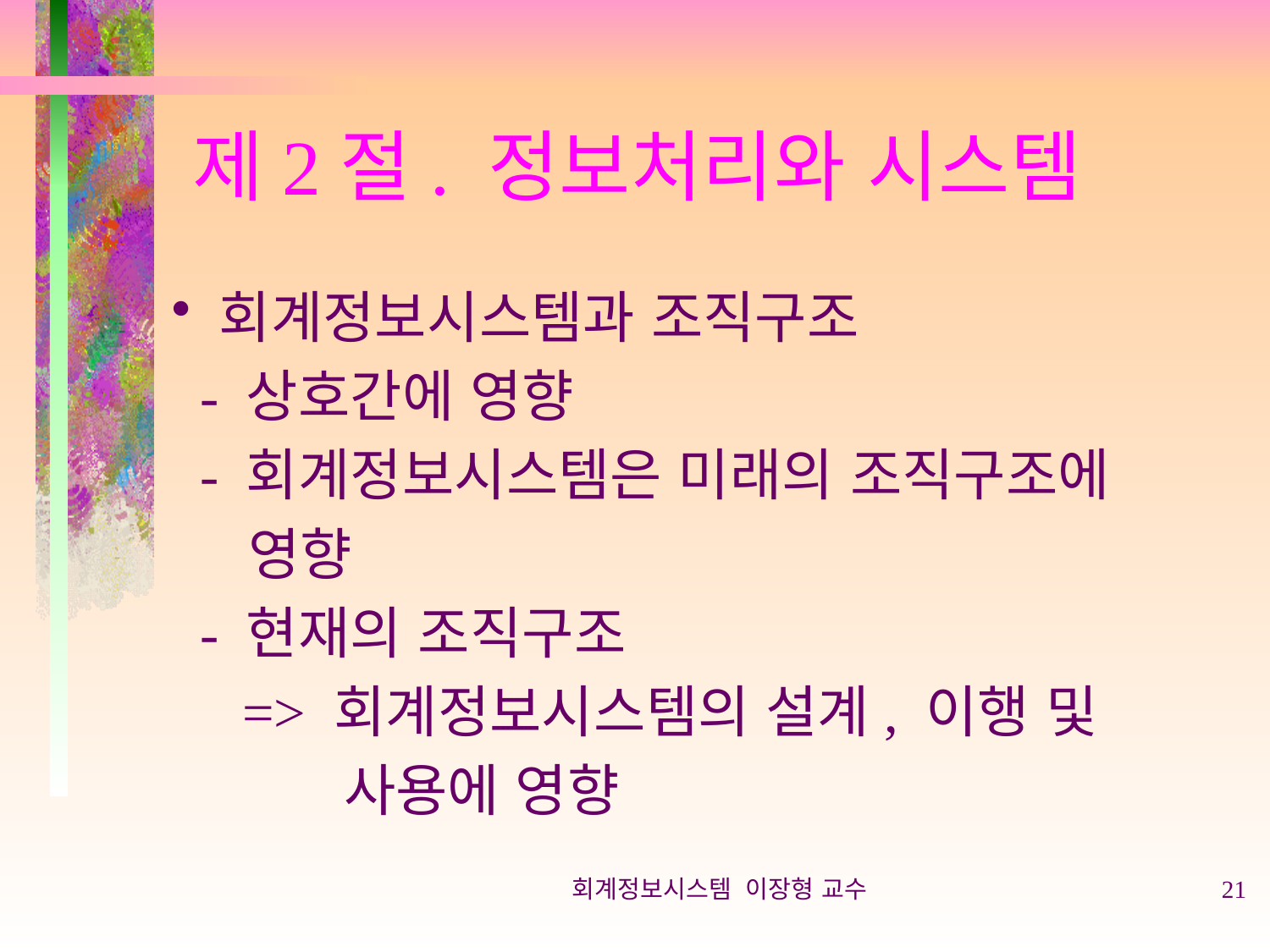

# 제2절. 정보처리와 시스템
회계정보시스템과 조직구조
  - 상호간에 영향
  - 회계정보시스템은 미래의 조직구조에
    영향
  - 현재의 조직구조
     => 회계정보시스템의 설계, 이행 및
          사용에 영향
회계정보시스템  이장형 교수
21